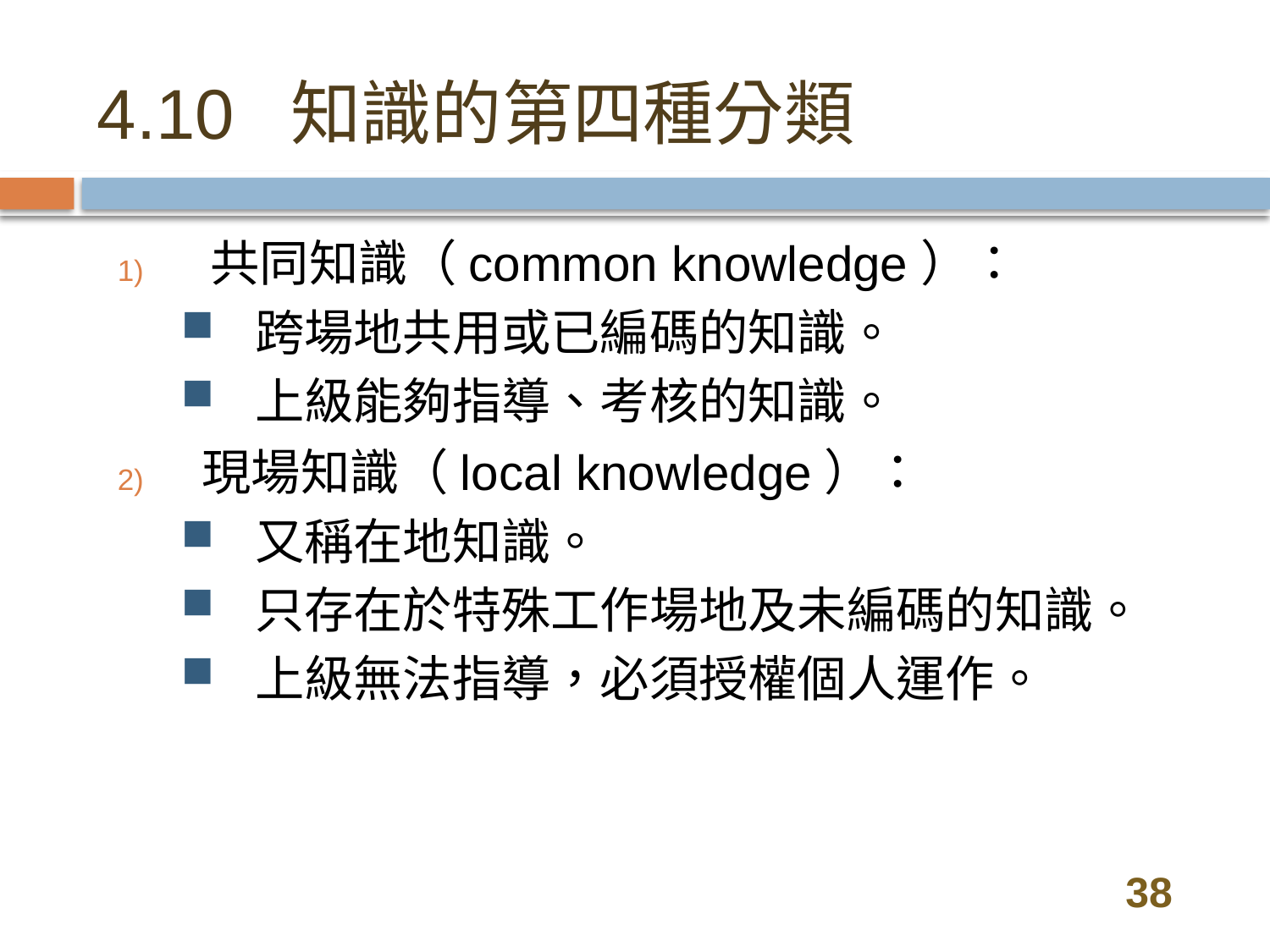

# 4.10  知識的第四種分類
共同知識（common knowledge）：
跨場地共用或已編碼的知識。
上級能夠指導、考核的知識。
現場知識（local knowledge）：
又稱在地知識。
只存在於特殊工作場地及未編碼的知識。
上級無法指導，必須授權個人運作。
38